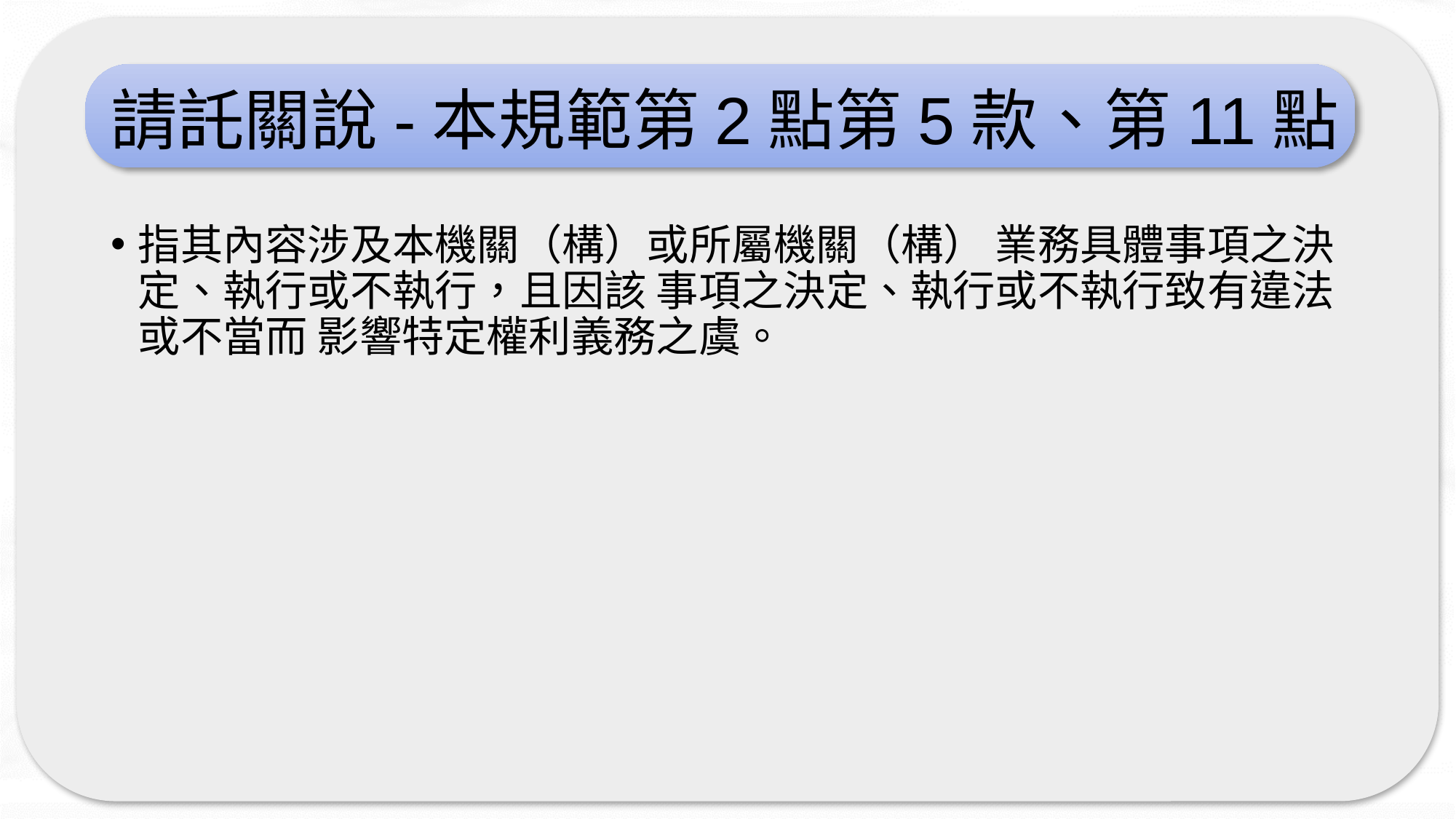

# 請託關說-本規範第2點第5款、第11點

指其內容涉及本機關（構）或所屬機關（構） 業務具體事項之決定、執行或不執行，且因該 事項之決定、執行或不執行致有違法或不當而 影響特定權利義務之虞。